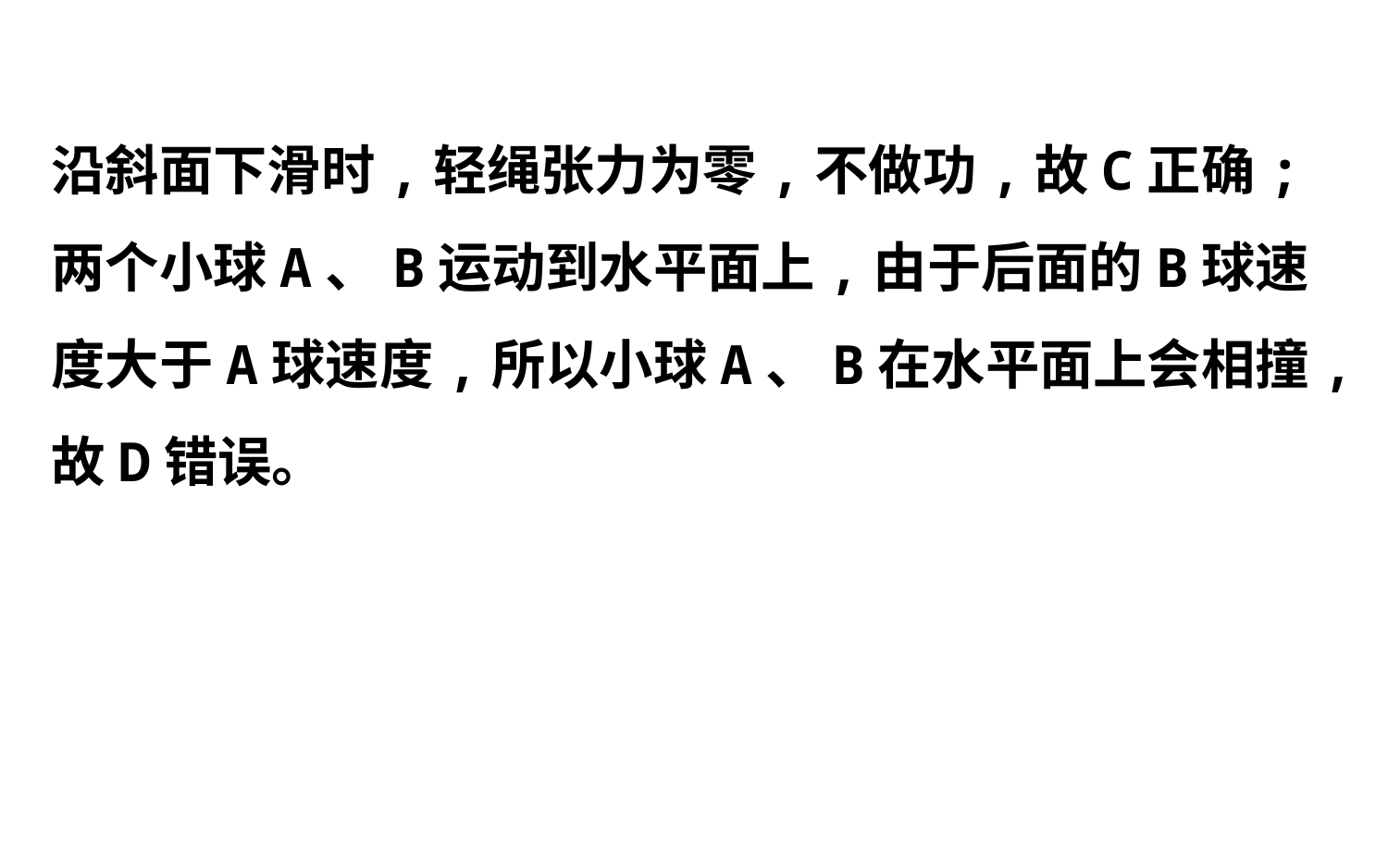

沿斜面下滑时,轻绳张力为零,不做功,故C正确;两个小球A、B运动到水平面上,由于后面的B球速度大于A球速度,所以小球A、B在水平面上会相撞,故D错误。